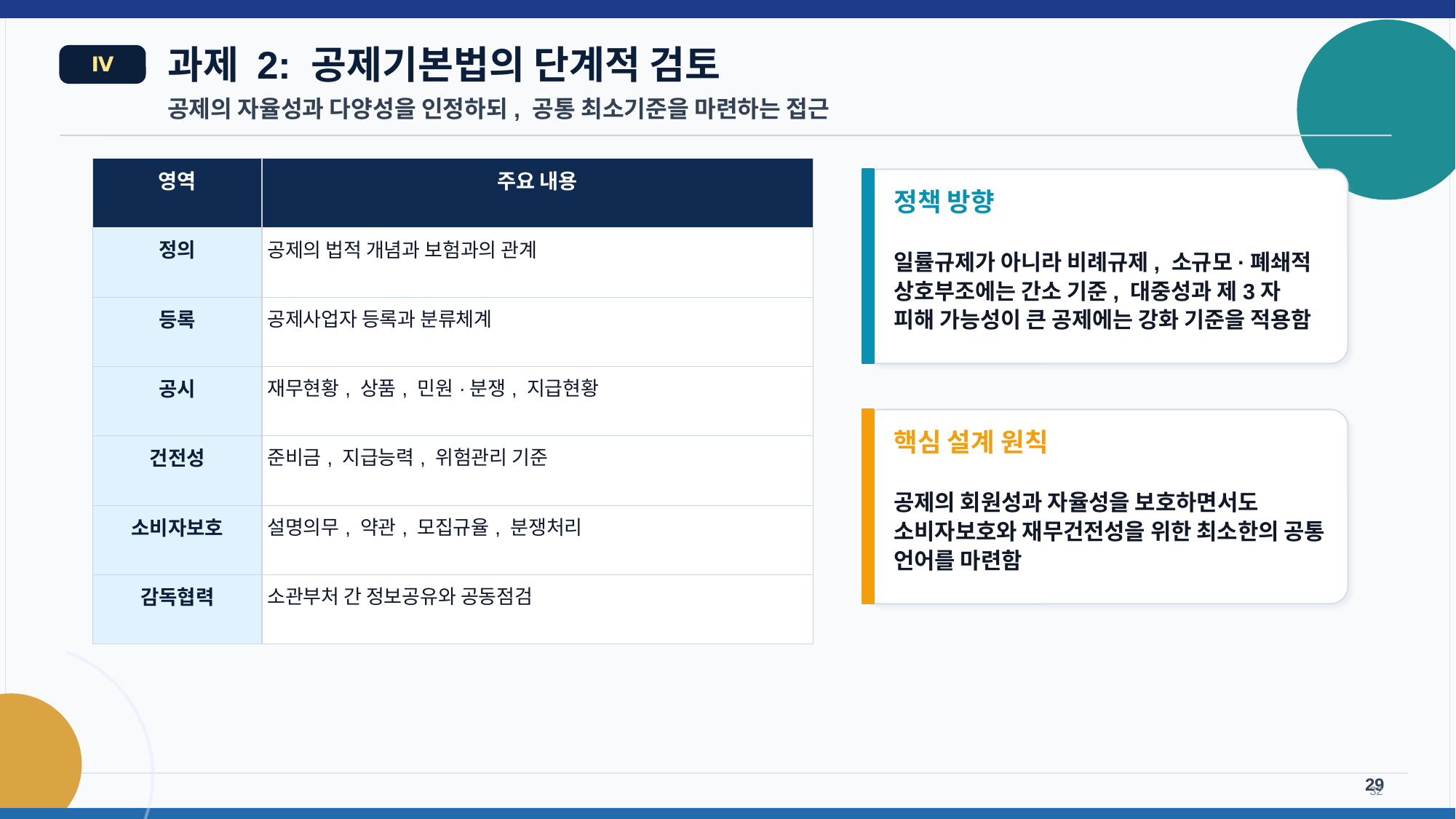

과제 2: 공제기본법의 단계적 검토

Ⅳ
공제의 자율성과 다양성을 인정하되, 공통 최소기준을 마련하는 접근

| 영역 | 주요 내용 |
| --- | --- |
| 정의 | 공제의 법적 개념과 보험과의 관계 |
| 등록 | 공제사업자 등록과 분류체계 |
| 공시 | 재무현황, 상품, 민원·분쟁, 지급현황 |
| 건전성 | 준비금, 지급능력, 위험관리 기준 |
| 소비자보호 | 설명의무, 약관, 모집규율, 분쟁처리 |
| 감독협력 | 소관부처 간 정보공유와 공동점검 |

정책 방향
일률규제가 아니라 비례규제, 소규모·폐쇄적 상호부조에는 간소 기준, 대중성과 제3자 피해 가능성이 큰 공제에는 강화 기준을 적용함

핵심 설계 원칙
공제의 회원성과 자율성을 보호하면서도 소비자보호와 재무건전성을 위한 최소한의 공통 언어를 마련함

29
32